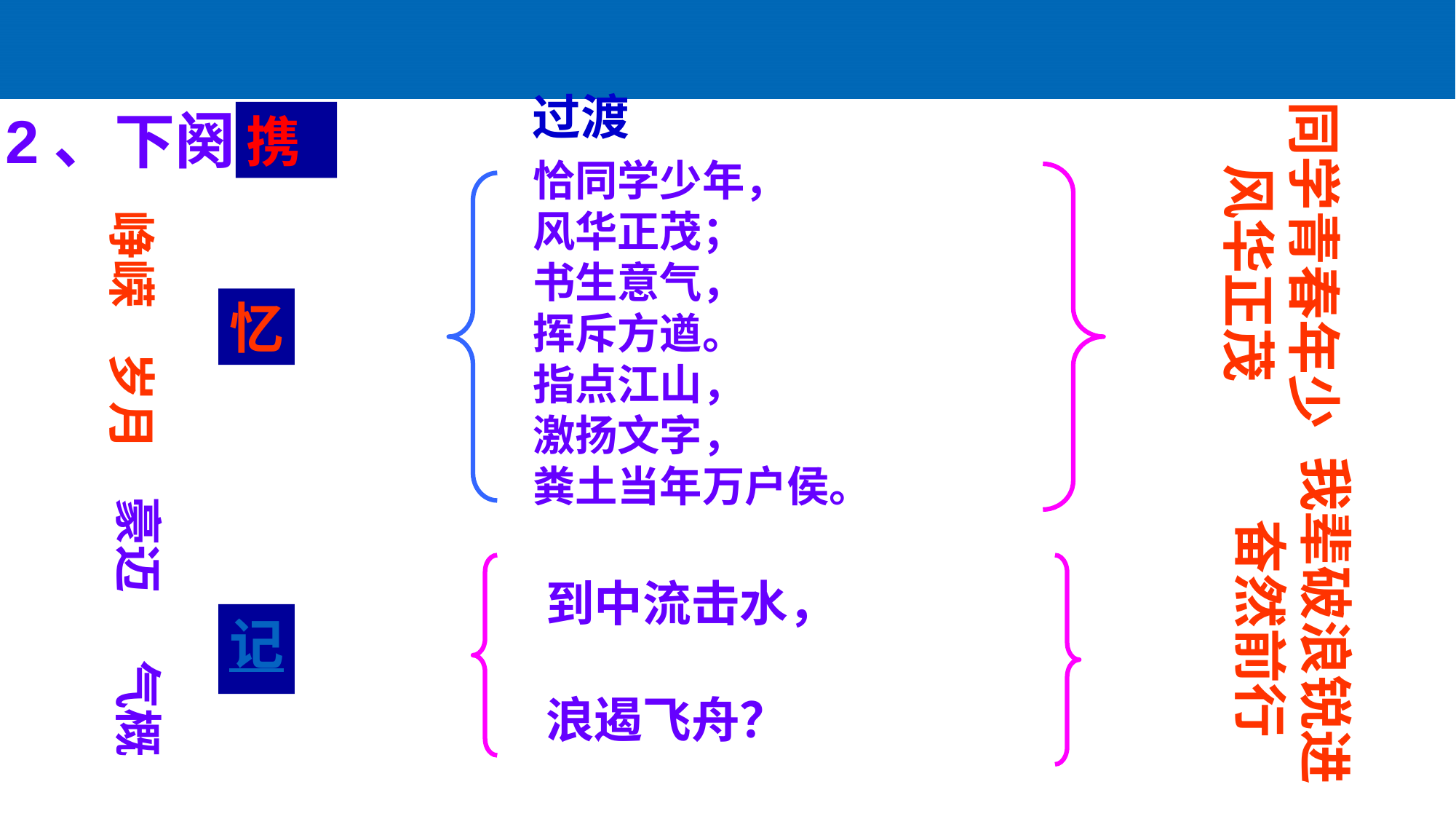

过渡
同学青春年少
    风华正茂

2、下阕：

携
恰同学少年，
风华正茂；
书生意气，
挥斥方遒。
指点江山，
激扬文字，
粪土当年万户侯。

峥嵘    岁月

忆
我辈破浪锐进
    奋然前行

豪迈      气概

到中流击水，

浪遏飞舟？

记